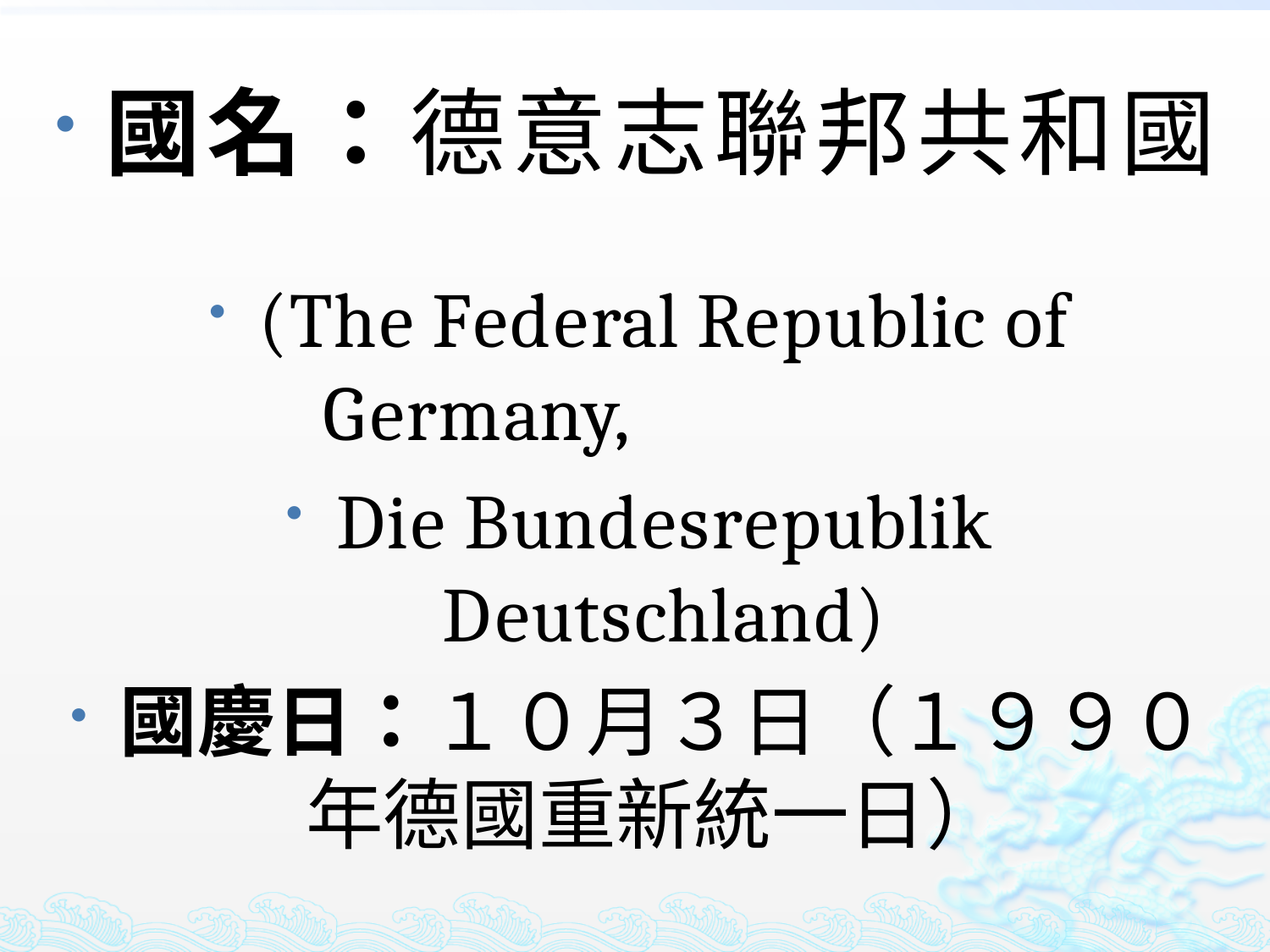

國名：德意志聯邦共和國
(The Federal Republic of Germany,
Die Bundesrepublik Deutschland)
國慶日：１０月３日（１９９０年德國重新統一日）